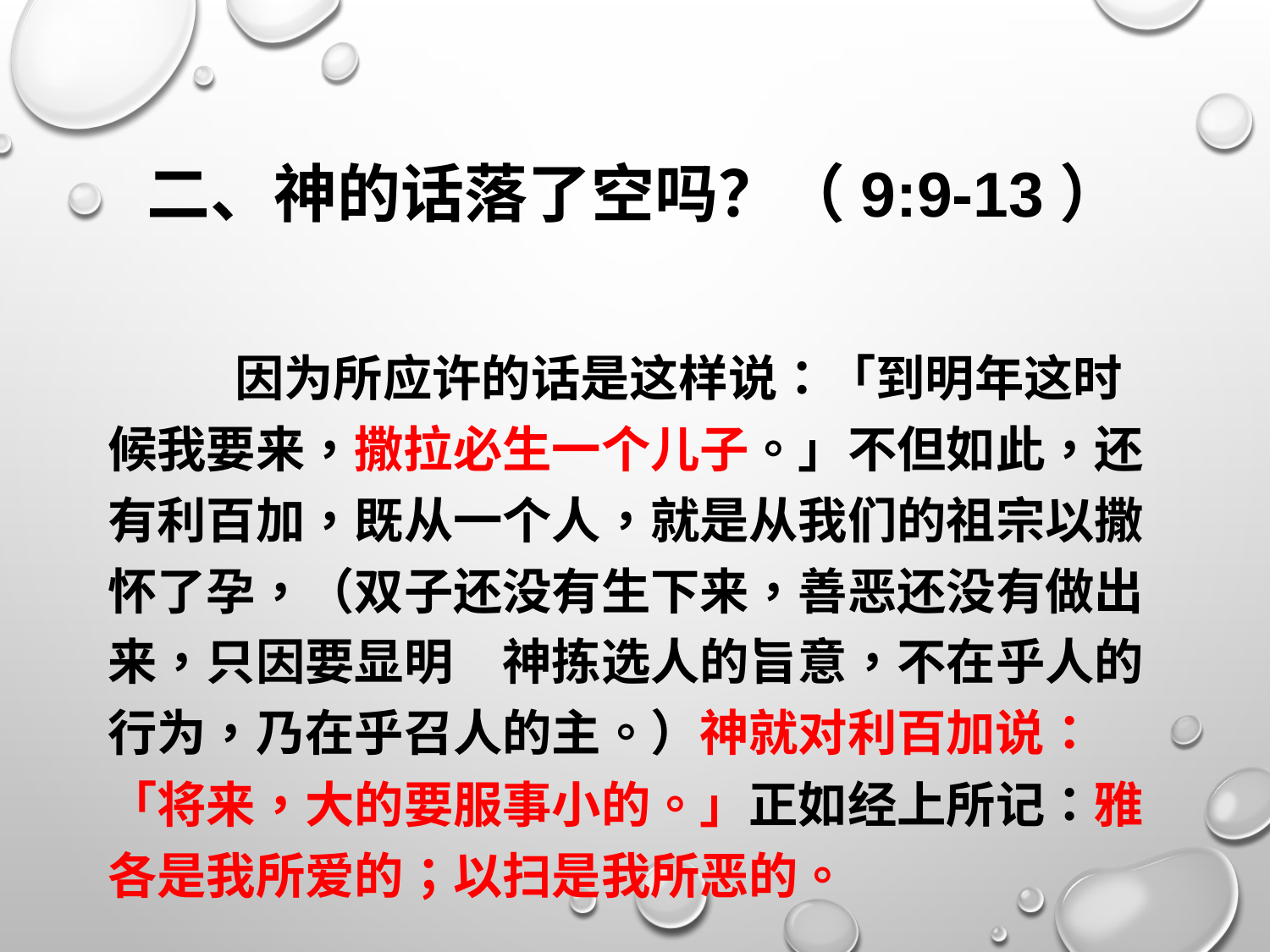

# 二、神的话落了空吗？（9:9-13）
	因为所应许的话是这样说：「到明年这时候我要来，撒拉必生一个儿子。」不但如此，还有利百加，既从一个人，就是从我们的祖宗以撒怀了孕，（双子还没有生下来，善恶还没有做出来，只因要显明　神拣选人的旨意，不在乎人的行为，乃在乎召人的主。）神就对利百加说：「将来，大的要服事小的。」正如经上所记：雅各是我所爱的；以扫是我所恶的。